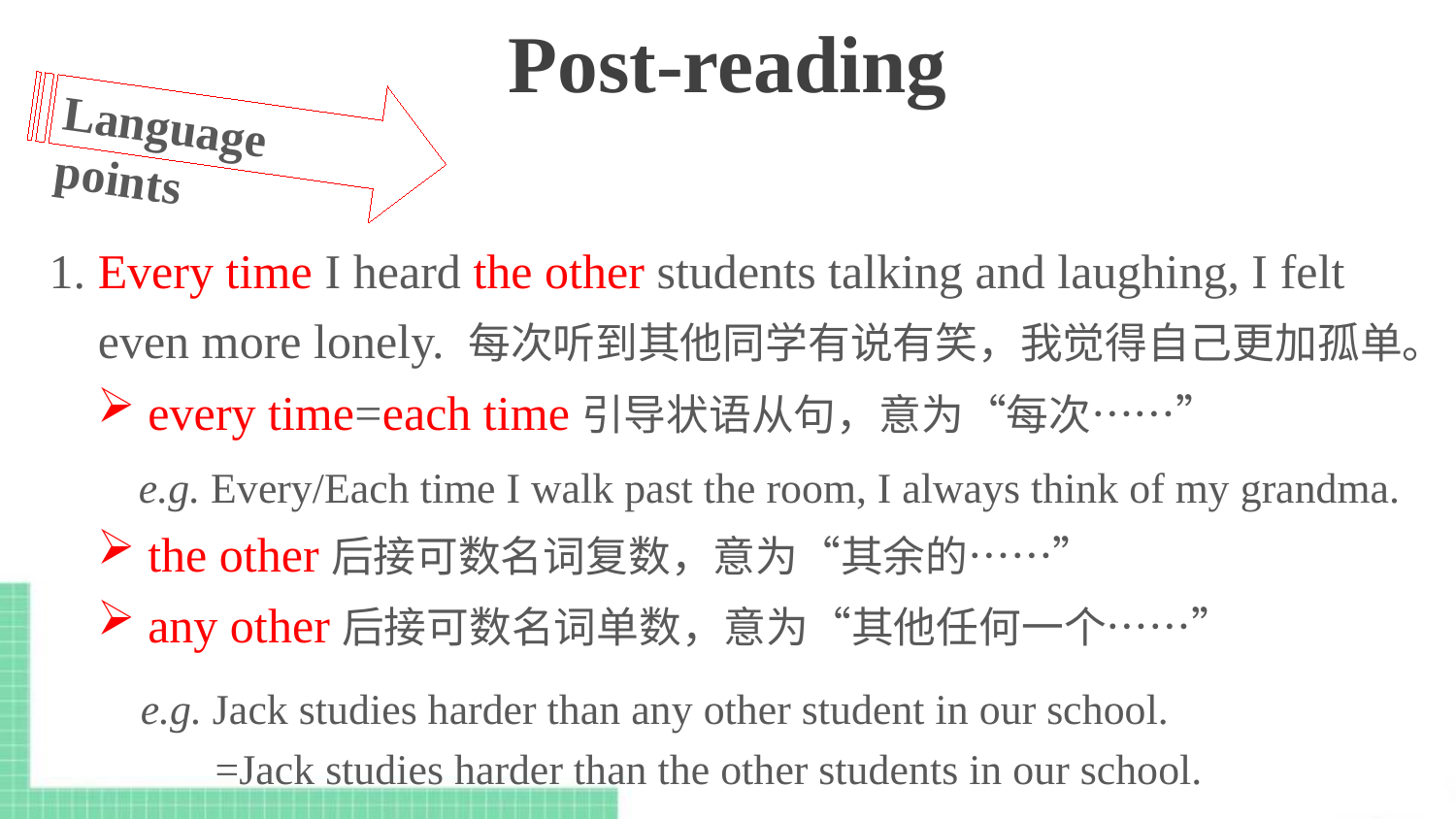

Post-reading
Language points

1. Every time I heard the other students talking and laughing, I felt
    even more lonely. 每次听到其他同学有说有笑，我觉得自己更加孤单。
 every time=each time引导状语从句，意为“每次……”
e.g. Every/Each time I walk past the room, I always think of my grandma.
 the other后接可数名词复数，意为“其余的……”
 any other后接可数名词单数，意为“其他任何一个……”
e.g. Jack studies harder than any other student in our school.
       =Jack studies harder than the other students in our school.